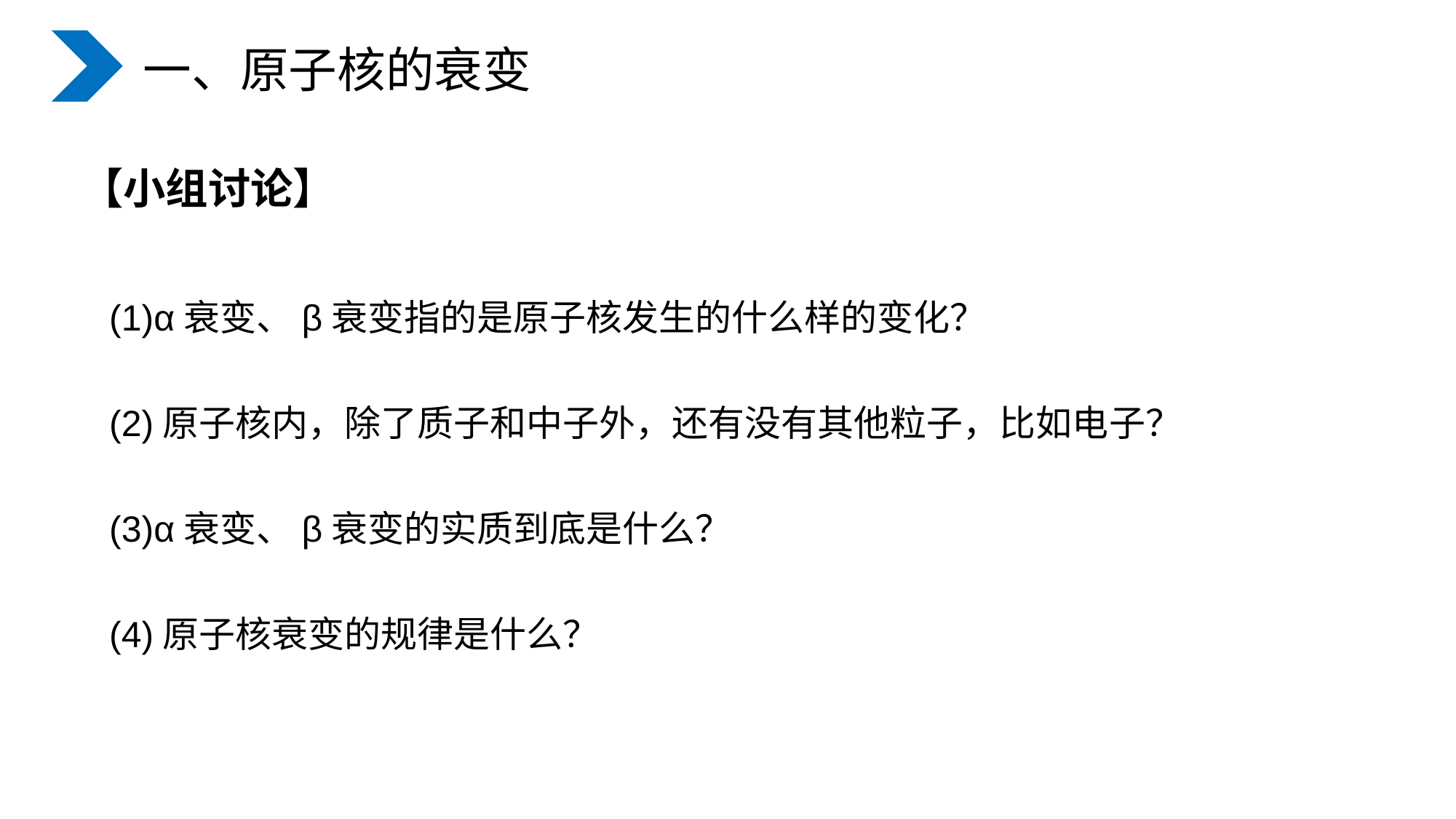

一、原子核的衰变
【小组讨论】
(1)α衰变、β衰变指的是原子核发生的什么样的变化？
(2)原子核内，除了质子和中子外，还有没有其他粒子，比如电子？
(3)α衰变、β衰变的实质到底是什么？
(4)原子核衰变的规律是什么？